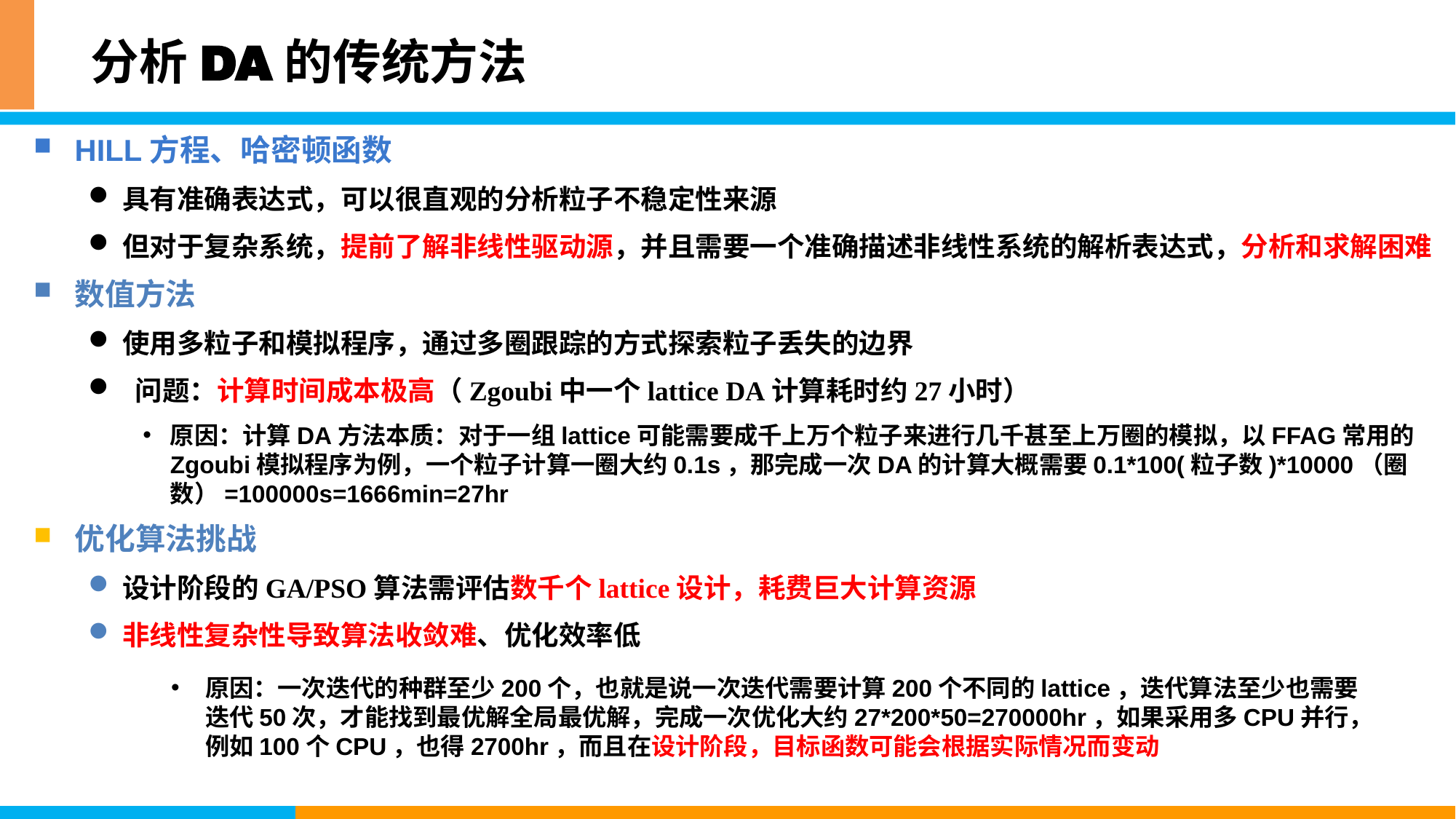

# 分析DA的传统方法
HILL方程、哈密顿函数
具有准确表达式，可以很直观的分析粒子不稳定性来源
但对于复杂系统，提前了解非线性驱动源，并且需要一个准确描述非线性系统的解析表达式，分析和求解困难
数值方法
使用多粒子和模拟程序，通过多圈跟踪的方式探索粒子丢失的边界
 问题：计算时间成本极高（Zgoubi中一个lattice DA计算耗时约27小时）
原因：计算DA方法本质：对于一组lattice可能需要成千上万个粒子来进行几千甚至上万圈的模拟，以FFAG常用的Zgoubi模拟程序为例，一个粒子计算一圈大约0.1s，那完成一次DA的计算大概需要0.1*100(粒子数)*10000（圈数）=100000s=1666min=27hr
优化算法挑战
设计阶段的GA/PSO算法需评估数千个lattice设计，耗费巨大计算资源
非线性复杂性导致算法收敛难、优化效率低
原因：一次迭代的种群至少200个，也就是说一次迭代需要计算200个不同的lattice，迭代算法至少也需要迭代50次，才能找到最优解全局最优解，完成一次优化大约27*200*50=270000hr，如果采用多CPU并行，例如100个CPU，也得2700hr，而且在设计阶段，目标函数可能会根据实际情况而变动